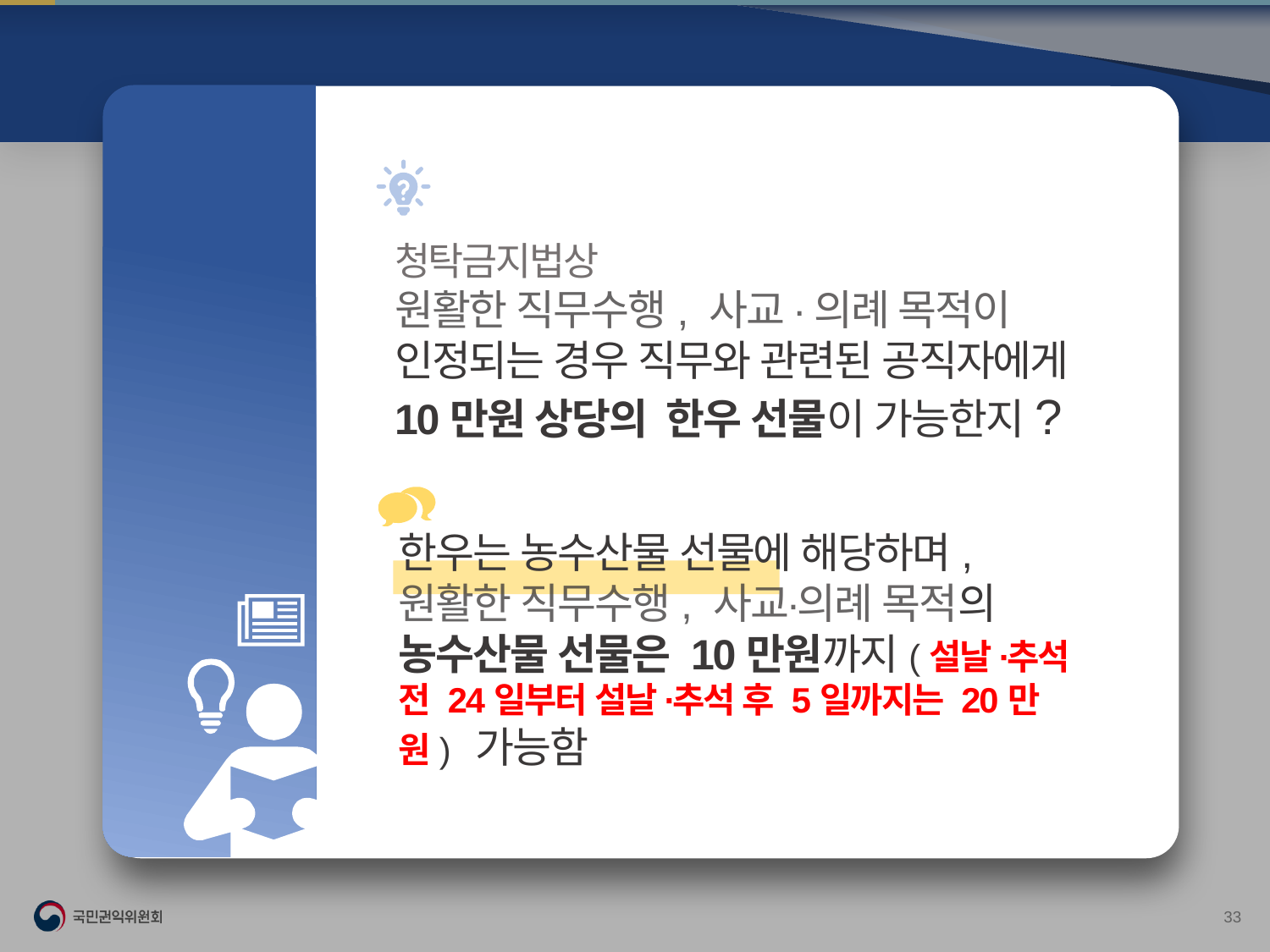

질의로
보는
청탁금지법

청탁금지법상
원활한 직무수행, 사교 ∙ 의례 목적이 인정되는 경우 직무와 관련된 공직자에게  10만원 상당의  한우 선물이 가능한지?

한우는 농수산물 선물에 해당하며,
원활한 직무수행, 사교∙의례 목적의 농수산물 선물은 10만원까지(설날 ∙추석 전 24일부터 설날 ∙추석 후 5일까지는 20만원)  가능함

33